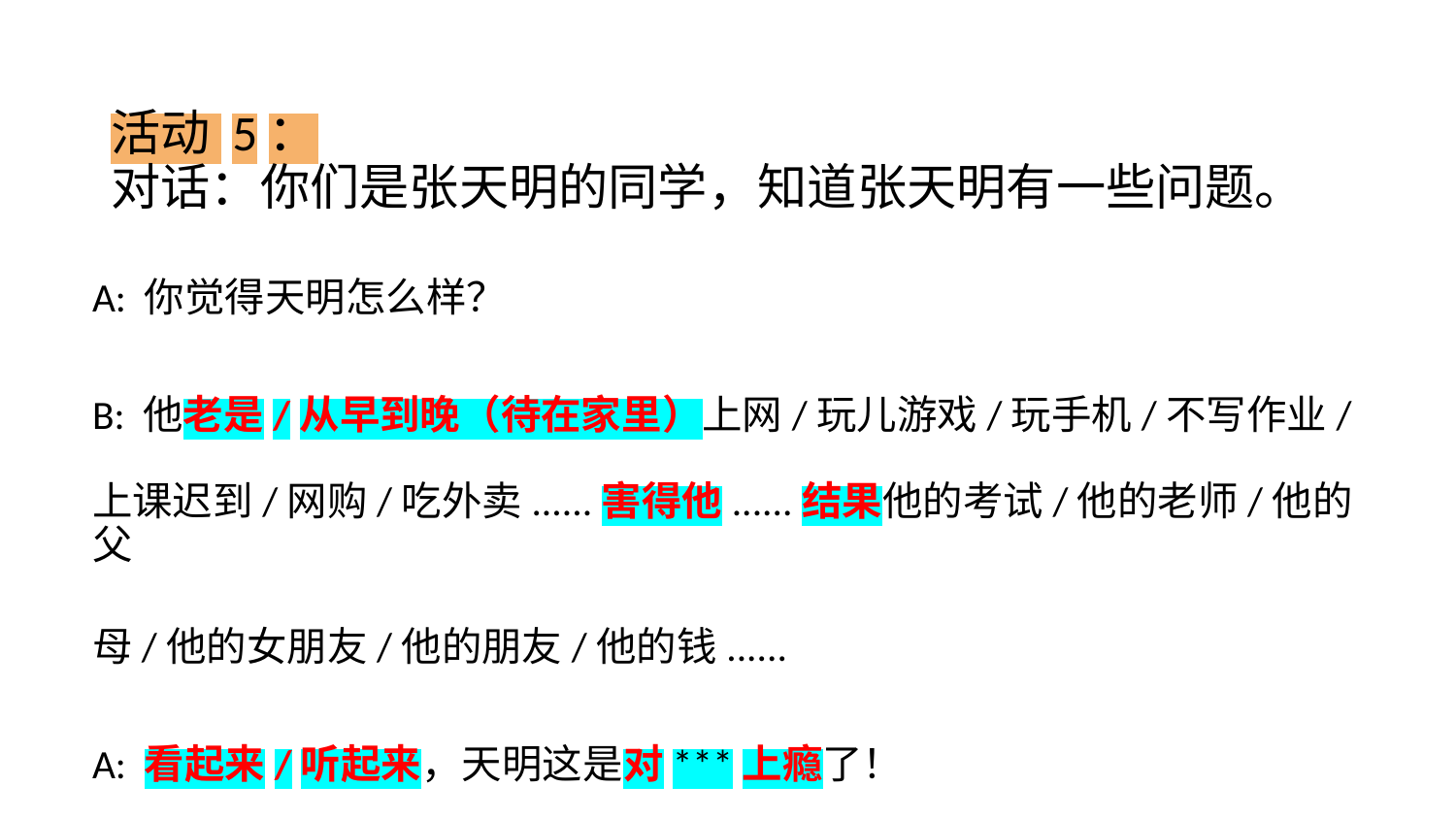

# 活动 5：
对话：你们是张天明的同学，知道张天明有一些问题。

A: 你觉得天明怎么样？

B: 他老是/从早到晚（待在家里）上网/玩儿游戏/玩手机/不写作业/
上课迟到/网购/吃外卖......害得他......结果他的考试/他的老师/他的父
母/他的女朋友/他的朋友/他的钱......

A: 看起来/听起来，天明这是对***上瘾了！